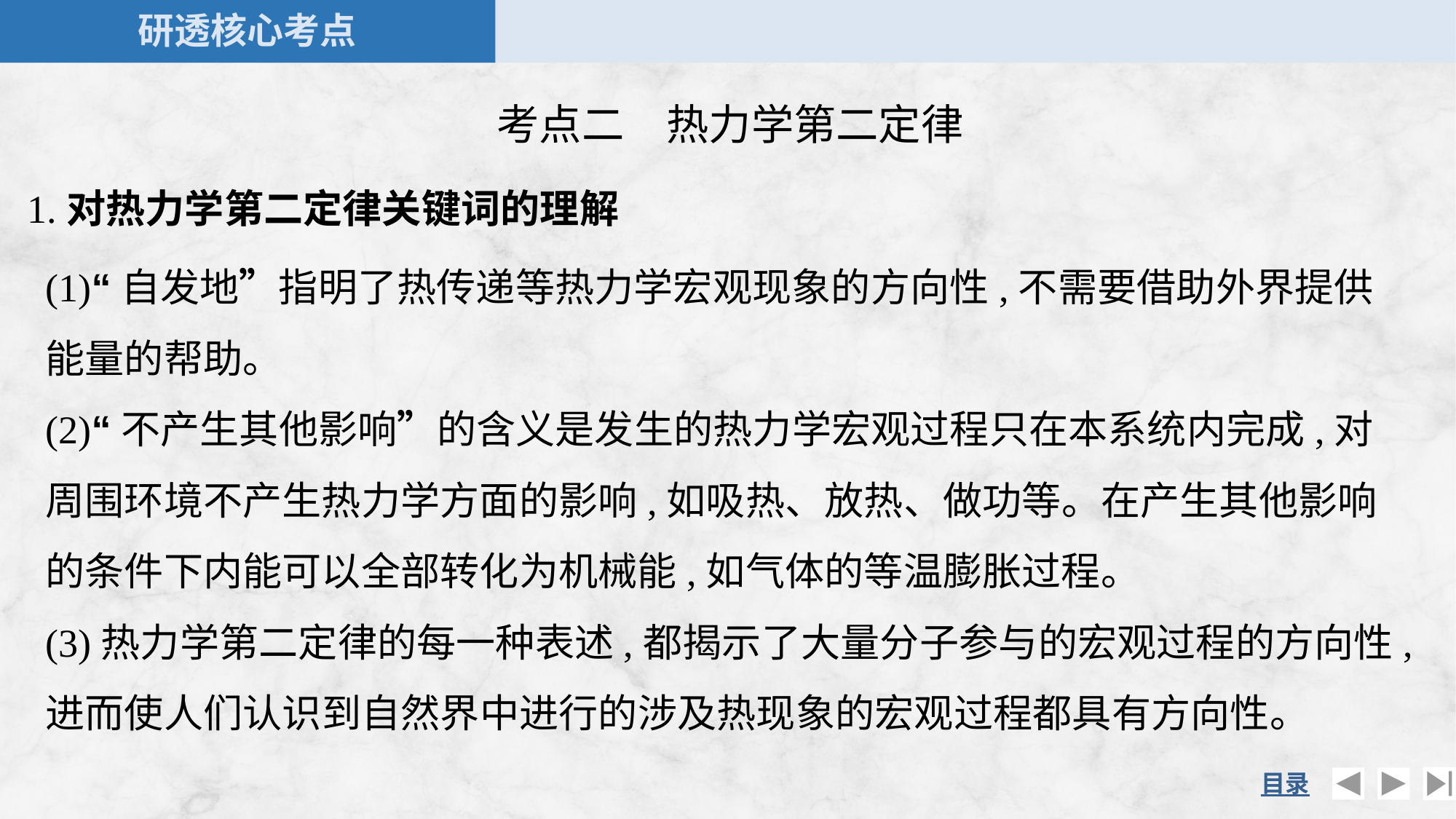

考点二　热力学第二定律
1.对热力学第二定律关键词的理解
(1)“自发地”指明了热传递等热力学宏观现象的方向性,不需要借助外界提供能量的帮助。
(2)“不产生其他影响”的含义是发生的热力学宏观过程只在本系统内完成,对周围环境不产生热力学方面的影响,如吸热、放热、做功等。在产生其他影响的条件下内能可以全部转化为机械能,如气体的等温膨胀过程。
(3)热力学第二定律的每一种表述,都揭示了大量分子参与的宏观过程的方向性,进而使人们认识到自然界中进行的涉及热现象的宏观过程都具有方向性。